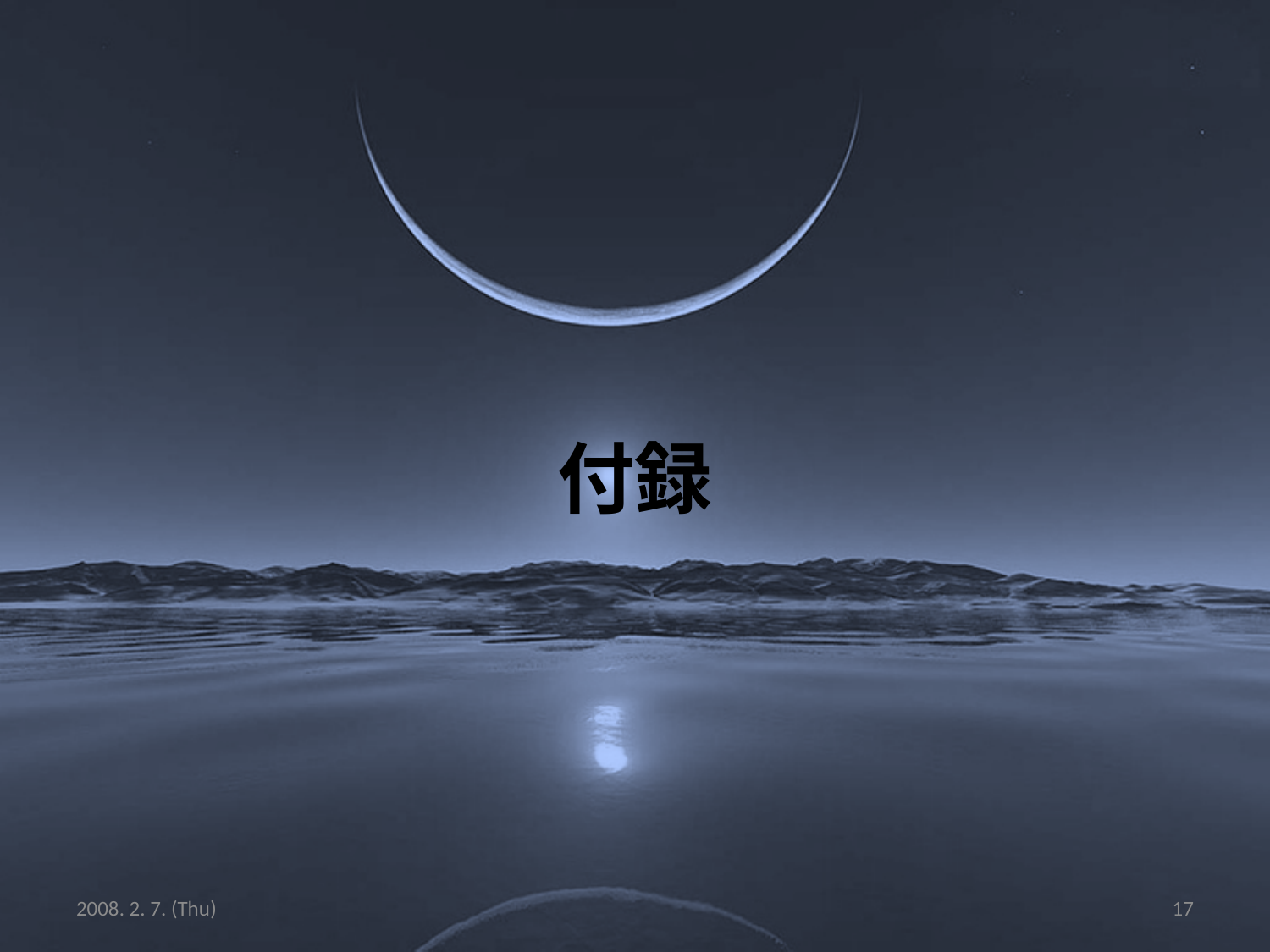

# 付録
2008. 2. 7. (Thu)
17